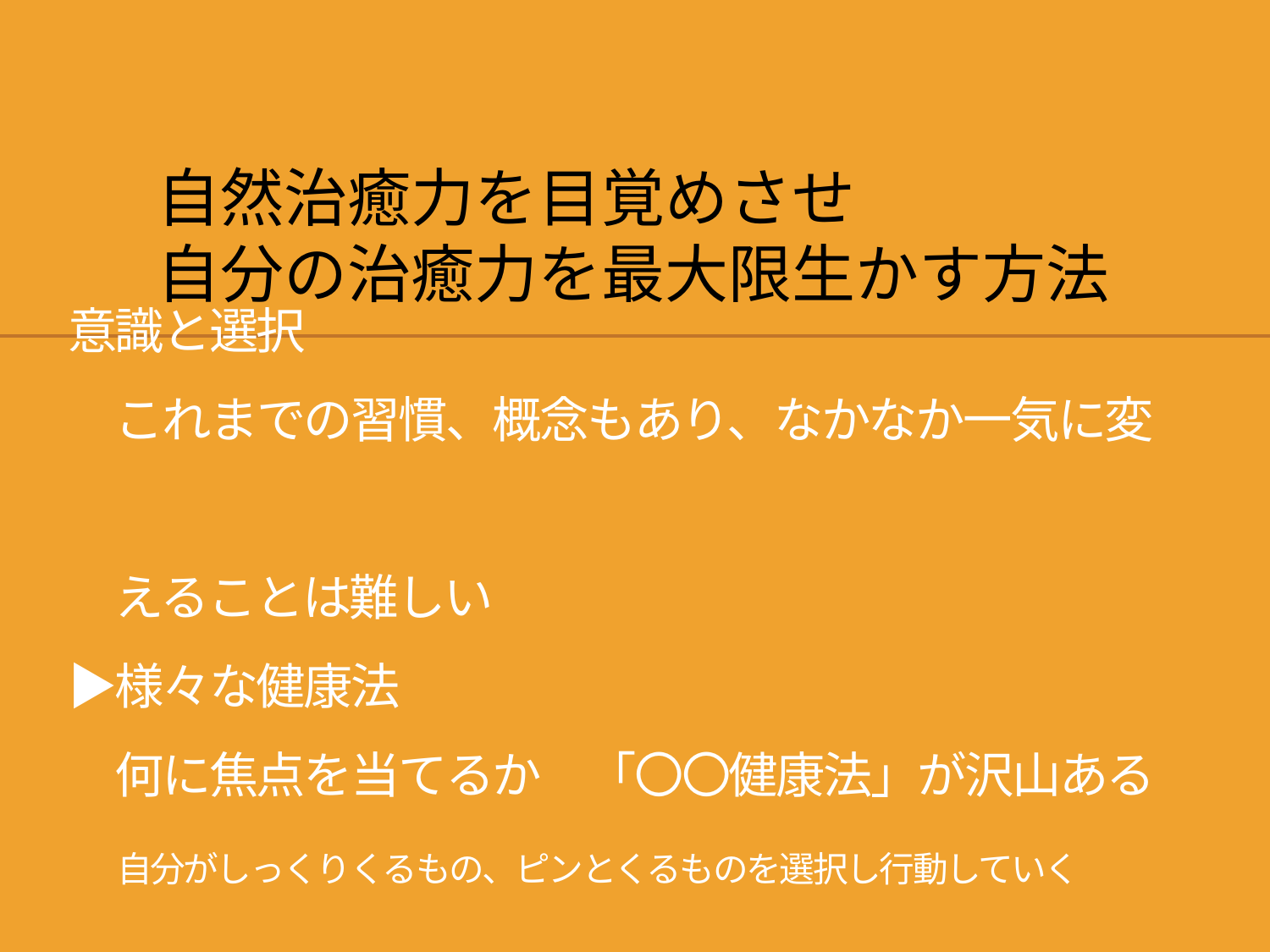

自然治癒力を目覚めさせ
自分の治癒力を最大限生かす方法
# 意識と選択 　これまでの習慣、概念もあり、なかなか一気に変　　 　えることは難しい ▶様々な健康法 　何に焦点を当てるか　「〇〇健康法」が沢山ある 　自分がしっくりくるもの、ピンとくるものを選択し行動していく